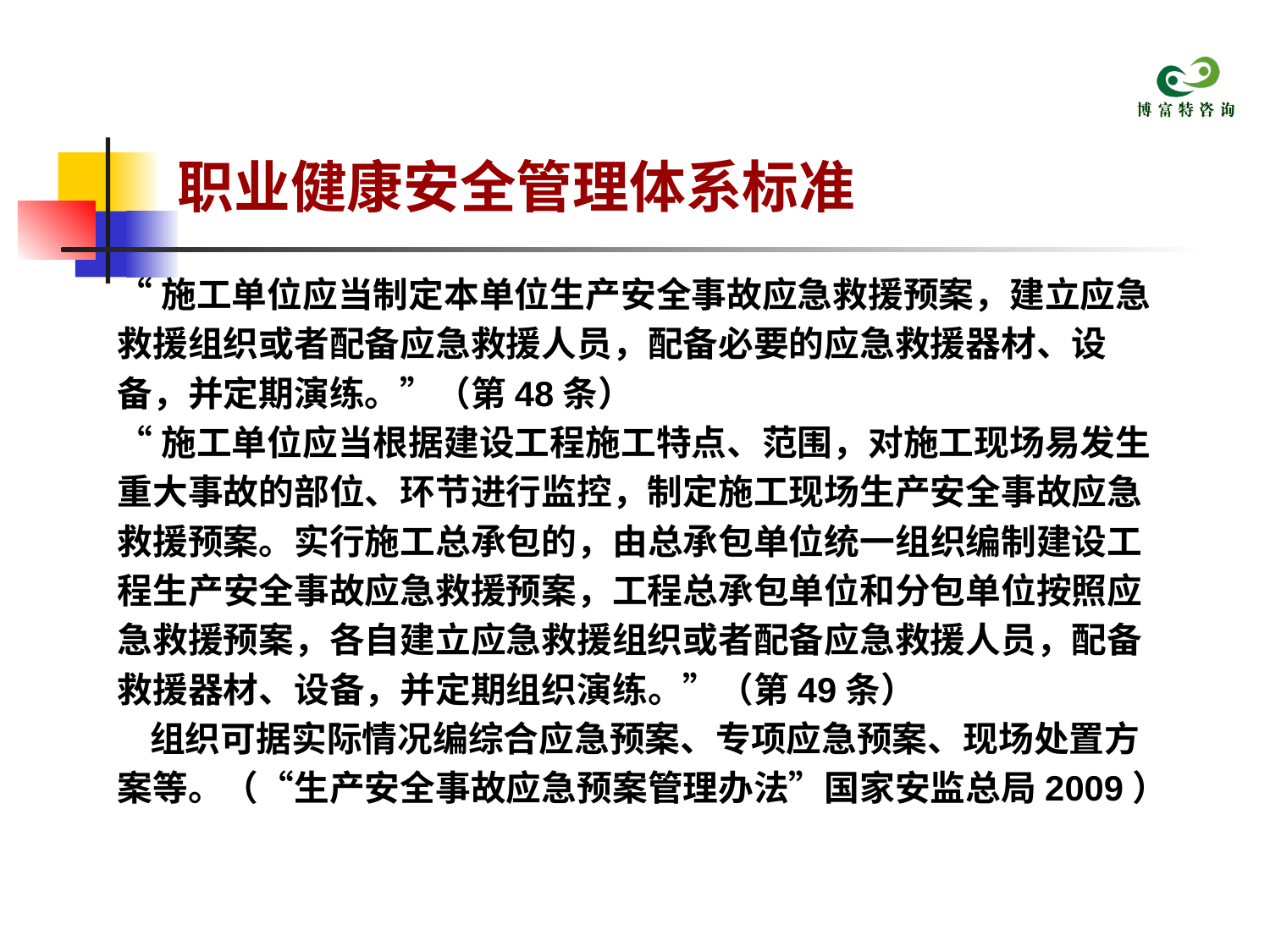

# 职业健康安全管理体系标准
“施工单位应当制定本单位生产安全事故应急救援预案，建立应急
救援组织或者配备应急救援人员，配备必要的应急救援器材、设
备，并定期演练。”（第48条）
“施工单位应当根据建设工程施工特点、范围，对施工现场易发生
重大事故的部位、环节进行监控，制定施工现场生产安全事故应急
救援预案。实行施工总承包的，由总承包单位统一组织编制建设工
程生产安全事故应急救援预案，工程总承包单位和分包单位按照应
急救援预案，各自建立应急救援组织或者配备应急救援人员，配备
救援器材、设备，并定期组织演练。”（第49条）
   组织可据实际情况编综合应急预案、专项应急预案、现场处置方
案等。（“生产安全事故应急预案管理办法”国家安监总局2009）

133